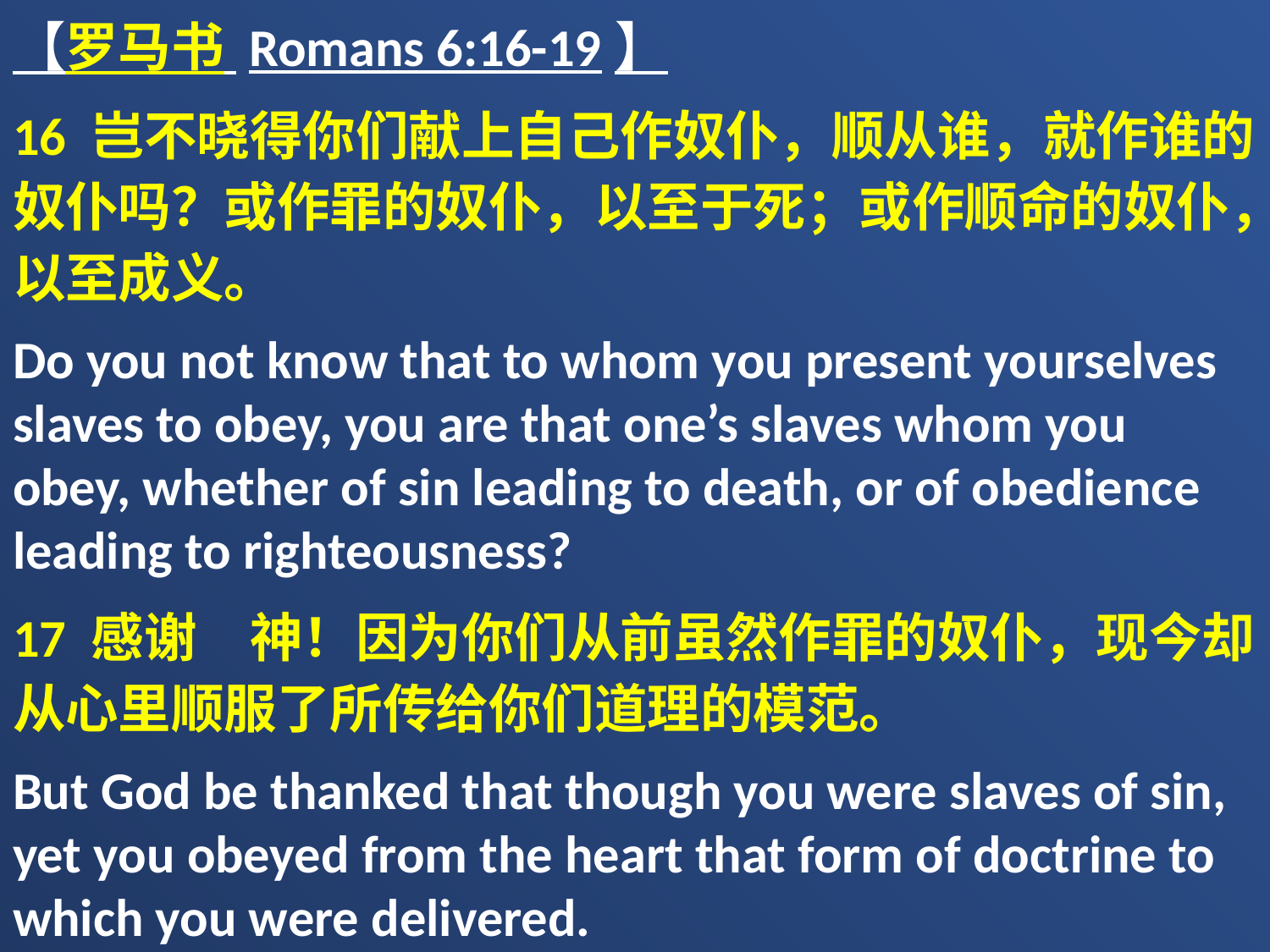

【罗马书 Romans 6:16-19】
16 岂不晓得你们献上自己作奴仆，顺从谁，就作谁的奴仆吗？或作罪的奴仆，以至于死；或作顺命的奴仆，以至成义。
Do you not know that to whom you present yourselves slaves to obey, you are that one’s slaves whom you obey, whether of sin leading to death, or of obedience leading to righteousness?
17 感谢　神！因为你们从前虽然作罪的奴仆，现今却从心里顺服了所传给你们道理的模范。
But God be thanked that though you were slaves of sin, yet you obeyed from the heart that form of doctrine to which you were delivered.